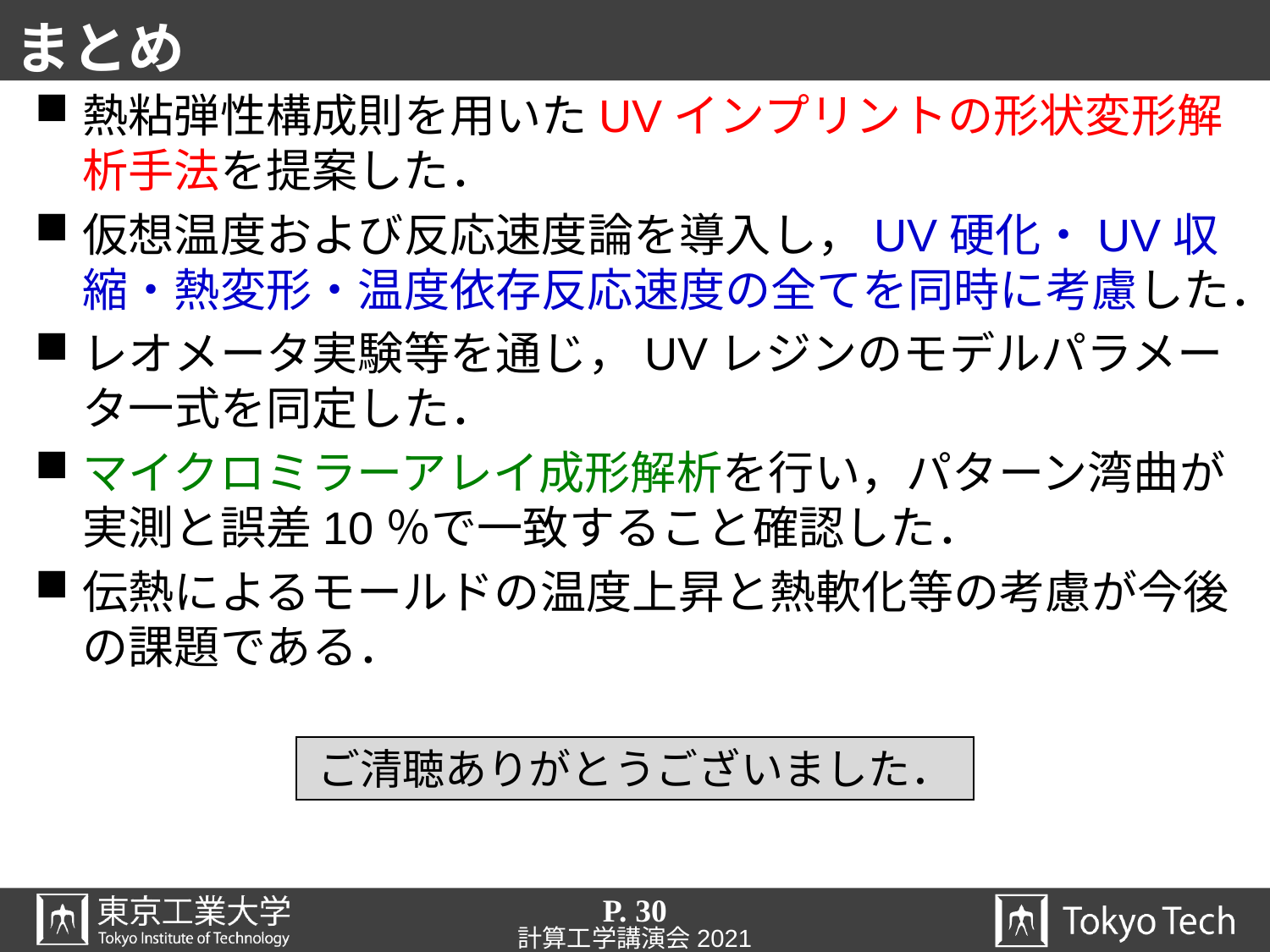

# まとめ
熱粘弾性構成則を用いたUVインプリントの形状変形解析手法を提案した．
仮想温度および反応速度論を導入し，UV硬化・UV収縮・熱変形・温度依存反応速度の全てを同時に考慮した．
レオメータ実験等を通じ，UVレジンのモデルパラメータ一式を同定した．
マイクロミラーアレイ成形解析を行い，パターン湾曲が実測と誤差10％で一致すること確認した．
伝熱によるモールドの温度上昇と熱軟化等の考慮が今後の課題である．
ご清聴ありがとうございました．
P. 30